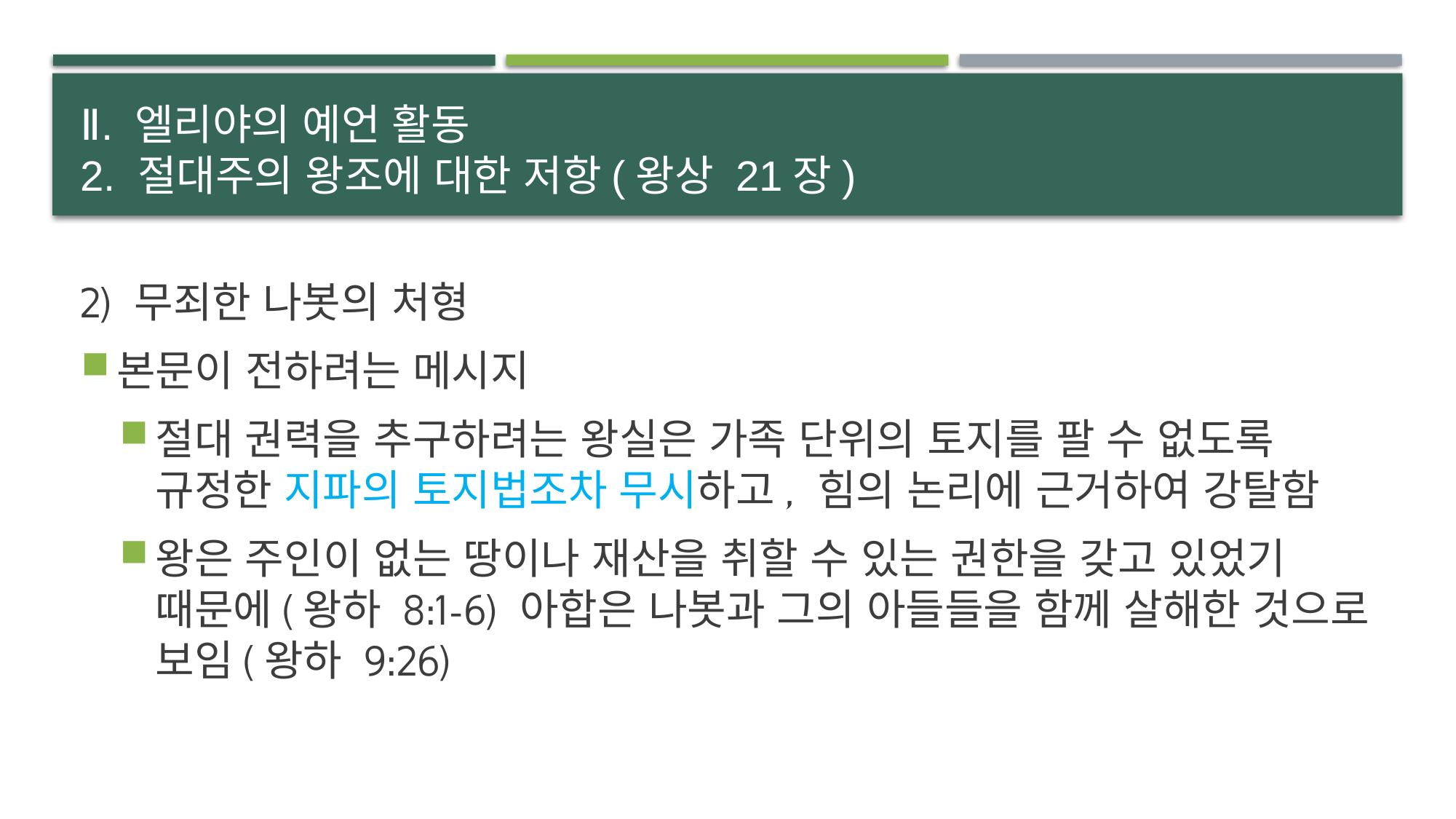

# Ⅱ. 엘리야의 예언 활동 2. 절대주의 왕조에 대한 저항(왕상 21장)
2) 무죄한 나봇의 처형
본문이 전하려는 메시지
절대 권력을 추구하려는 왕실은 가족 단위의 토지를 팔 수 없도록 규정한 지파의 토지법조차 무시하고, 힘의 논리에 근거하여 강탈함
왕은 주인이 없는 땅이나 재산을 취할 수 있는 권한을 갖고 있었기 때문에(왕하 8:1-6) 아합은 나봇과 그의 아들들을 함께 살해한 것으로 보임(왕하 9:26)